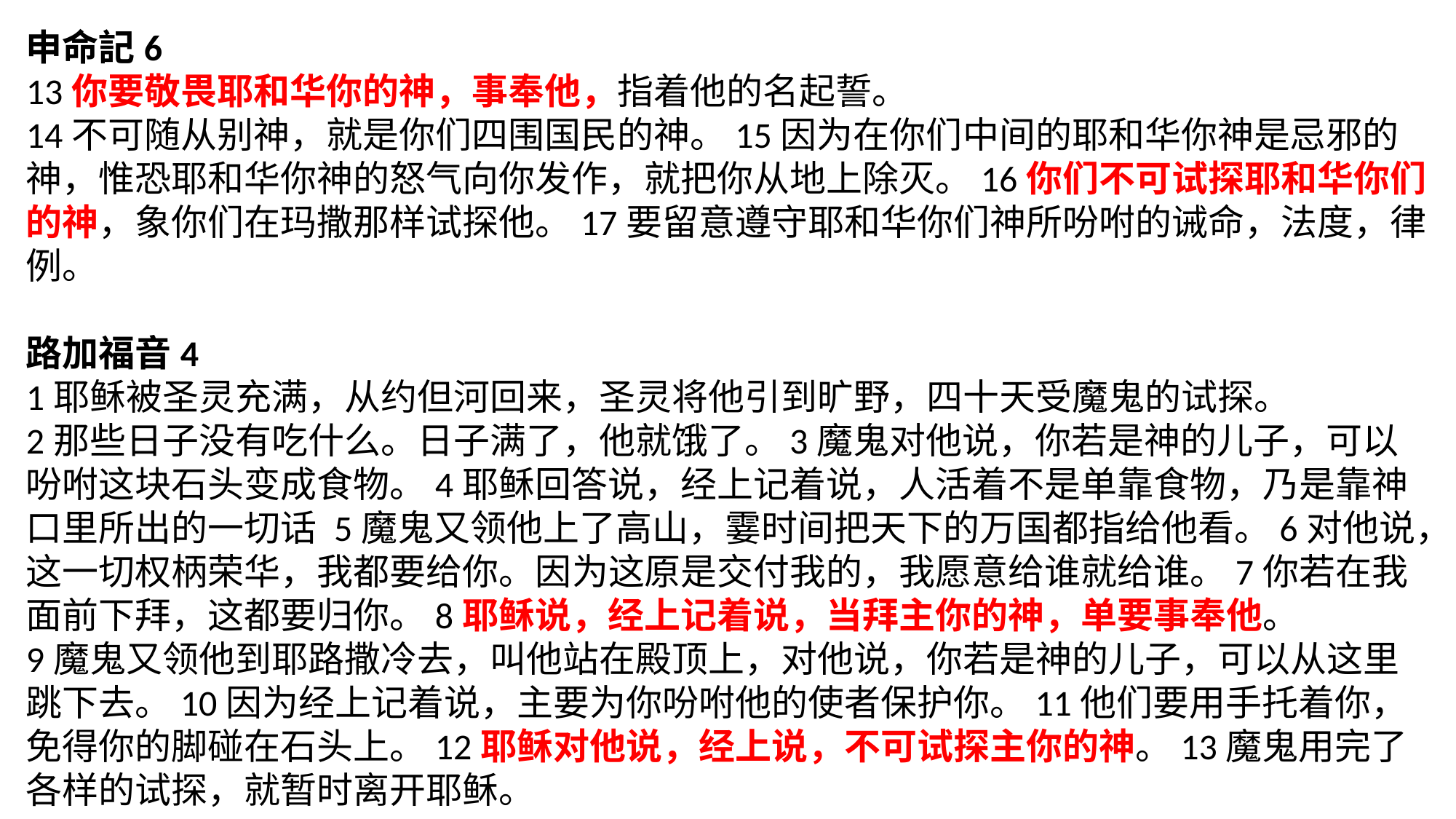

申命記6
13你要敬畏耶和华你的神，事奉他，指着他的名起誓。
14不可随从别神，就是你们四围国民的神。15因为在你们中间的耶和华你神是忌邪的神，惟恐耶和华你神的怒气向你发作，就把你从地上除灭。16你们不可试探耶和华你们的神，象你们在玛撒那样试探他。17要留意遵守耶和华你们神所吩咐的诫命，法度，律例。

路加福音4
1耶稣被圣灵充满，从约但河回来，圣灵将他引到旷野，四十天受魔鬼的试探。
2那些日子没有吃什么。日子满了，他就饿了。3魔鬼对他说，你若是神的儿子，可以吩咐这块石头变成食物。4耶稣回答说，经上记着说，人活着不是单靠食物，乃是靠神口里所出的一切话 5魔鬼又领他上了高山，霎时间把天下的万国都指给他看。6对他说，这一切权柄荣华，我都要给你。因为这原是交付我的，我愿意给谁就给谁。7你若在我面前下拜，这都要归你。8耶稣说，经上记着说，当拜主你的神，单要事奉他。
9魔鬼又领他到耶路撒冷去，叫他站在殿顶上，对他说，你若是神的儿子，可以从这里跳下去。10因为经上记着说，主要为你吩咐他的使者保护你。11他们要用手托着你，免得你的脚碰在石头上。12耶稣对他说，经上说，不可试探主你的神。13魔鬼用完了各样的试探，就暂时离开耶稣。